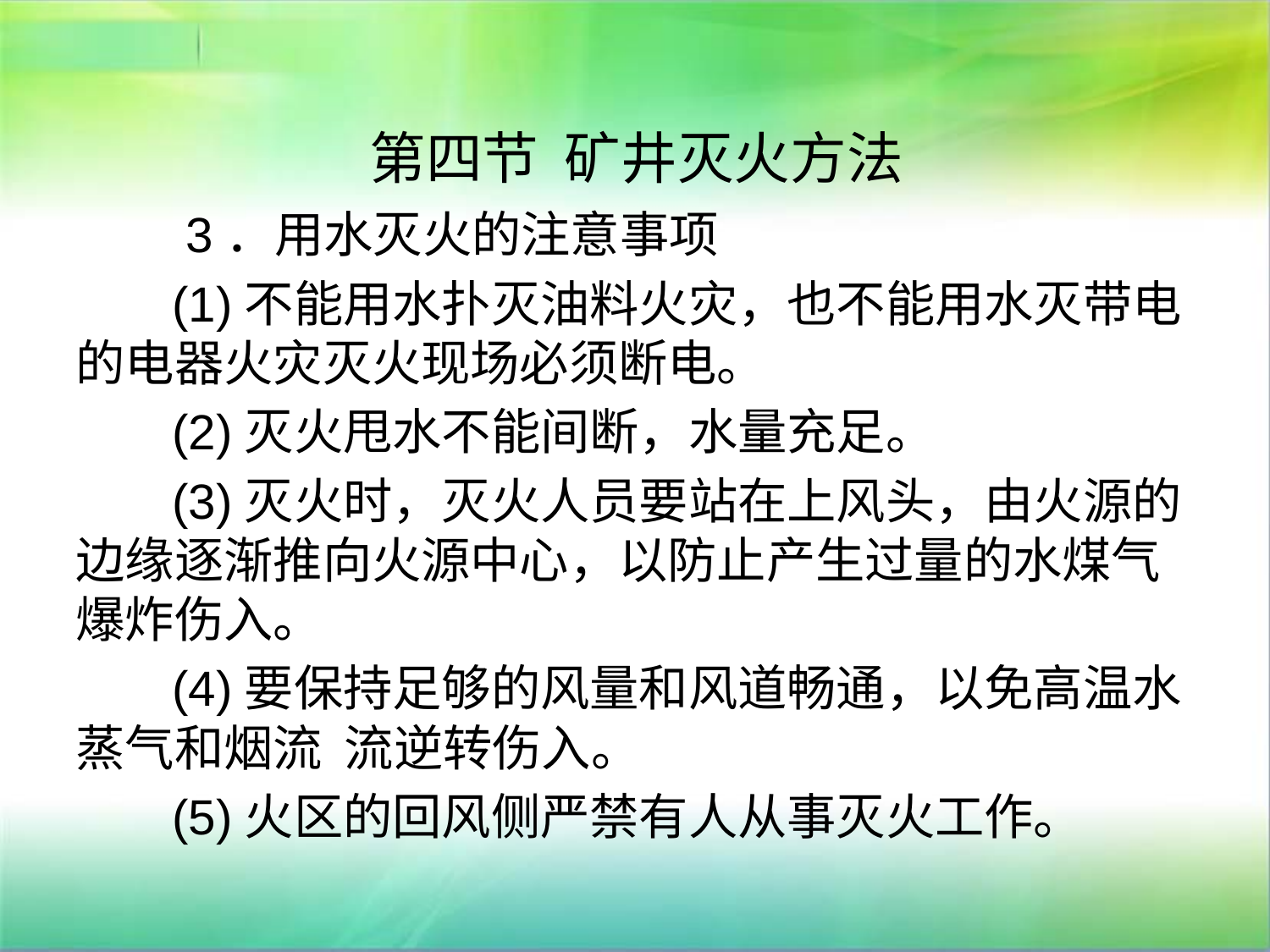

# 第四节  矿井灭火方法
        3．用水灭火的注意事项
       (1)不能用水扑灭油料火灾，也不能用水灭带电的电器火灾灭火现场必须断电。
       (2)灭火甩水不能间断，水量充足。
       (3)灭火时，灭火人员要站在上风头，由火源的边缘逐渐推向火源中心，以防止产生过量的水煤气爆炸伤入。
       (4)要保持足够的风量和风道畅通，以免高温水蒸气和烟流  流逆转伤入。
       (5)火区的回风侧严禁有人从事灭火工作。